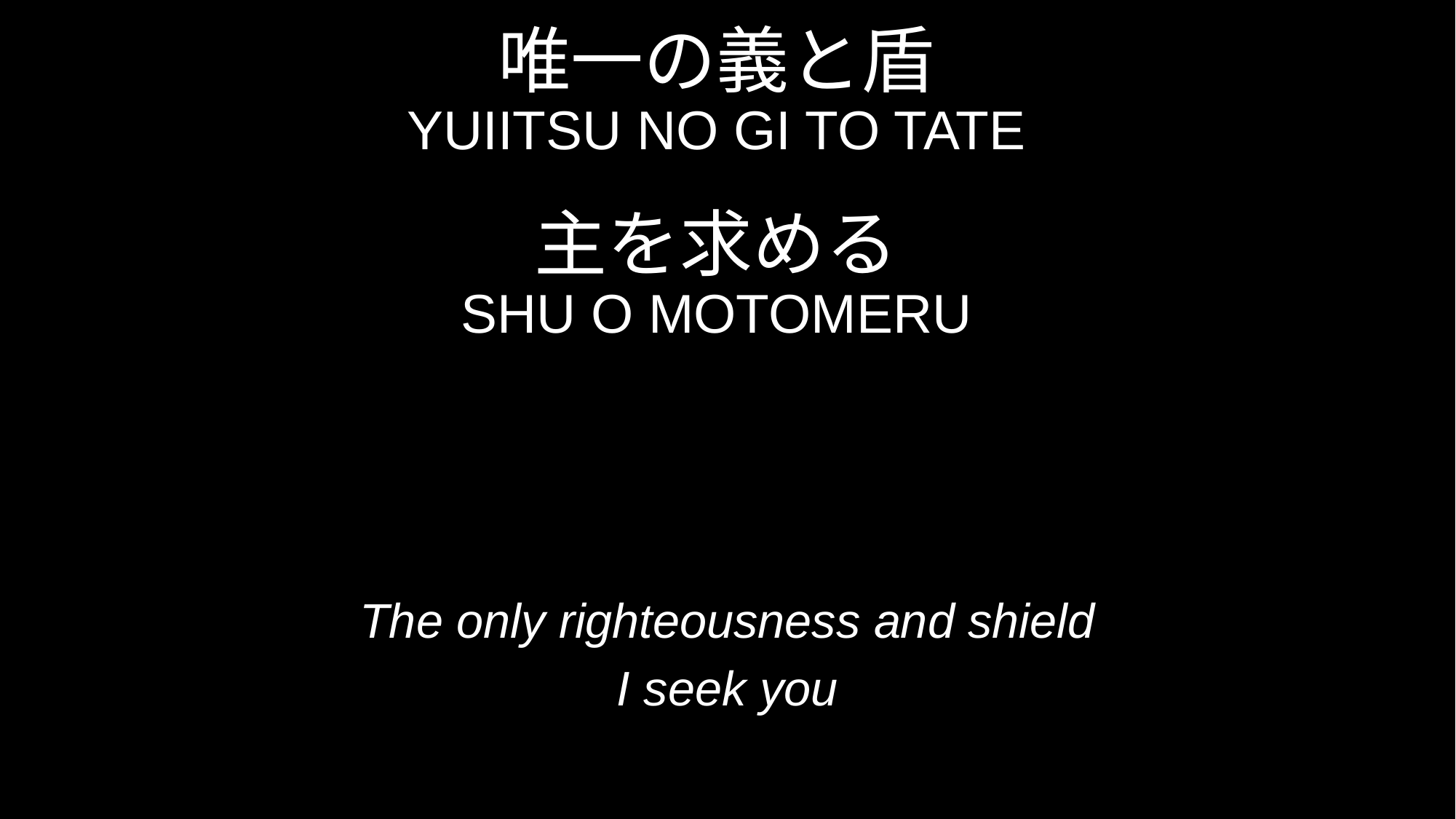

# 唯一の義と盾 YUIITSU NO GI TO TATE 主を求める SHU O MOTOMERU
The only righteousness and shield
I seek you